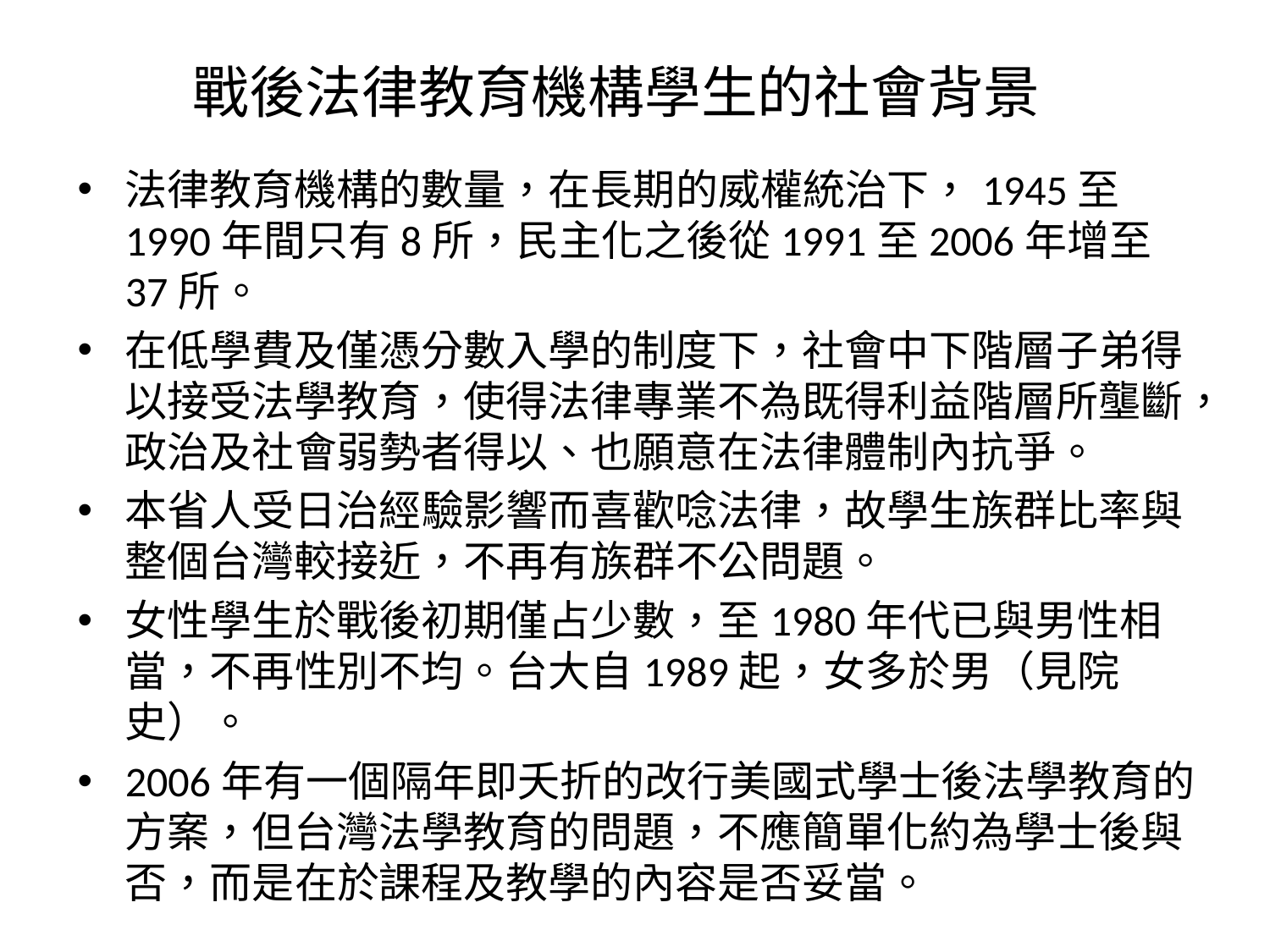

# 戰後法律教育機構學生的社會背景
法律教育機構的數量，在長期的威權統治下，1945至1990年間只有8所，民主化之後從1991至2006年增至37所。
在低學費及僅憑分數入學的制度下，社會中下階層子弟得以接受法學教育，使得法律專業不為既得利益階層所壟斷，政治及社會弱勢者得以、也願意在法律體制內抗爭。
本省人受日治經驗影響而喜歡唸法律，故學生族群比率與整個台灣較接近，不再有族群不公問題。
女性學生於戰後初期僅占少數，至1980年代已與男性相當，不再性別不均。台大自1989起，女多於男（見院史）。
2006年有一個隔年即夭折的改行美國式學士後法學教育的方案，但台灣法學教育的問題，不應簡單化約為學士後與否，而是在於課程及教學的內容是否妥當。